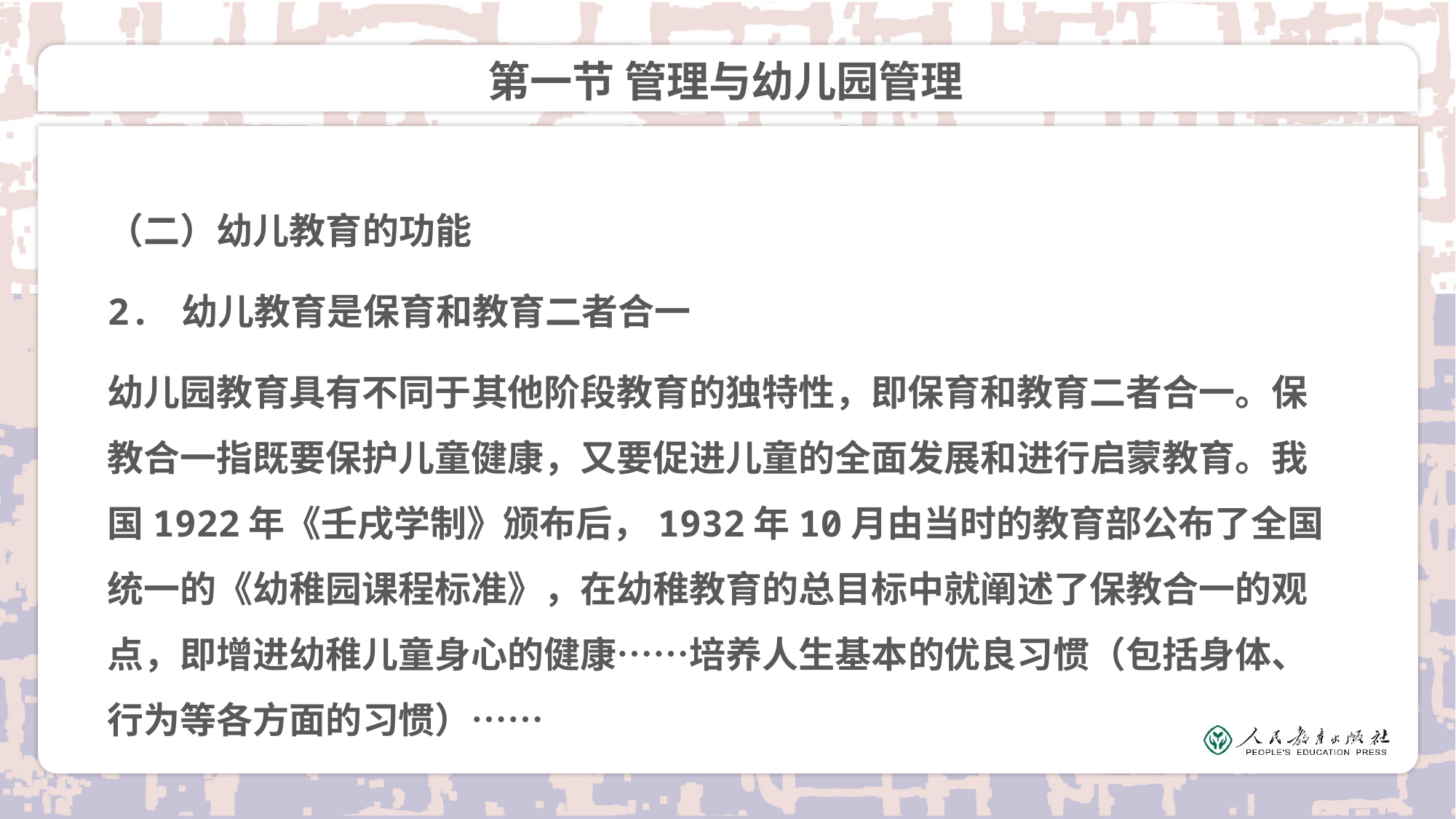

# 第一节 管理与幼儿园管理
（二）幼儿教育的功能
2. 幼儿教育是保育和教育二者合一
幼儿园教育具有不同于其他阶段教育的独特性，即保育和教育二者合一。保教合一指既要保护儿童健康，又要促进儿童的全面发展和进行启蒙教育。我国1922年《壬戌学制》颁布后，1932年10月由当时的教育部公布了全国统一的《幼稚园课程标准》，在幼稚教育的总目标中就阐述了保教合一的观点，即增进幼稚儿童身心的健康……培养人生基本的优良习惯（包括身体、行为等各方面的习惯）……